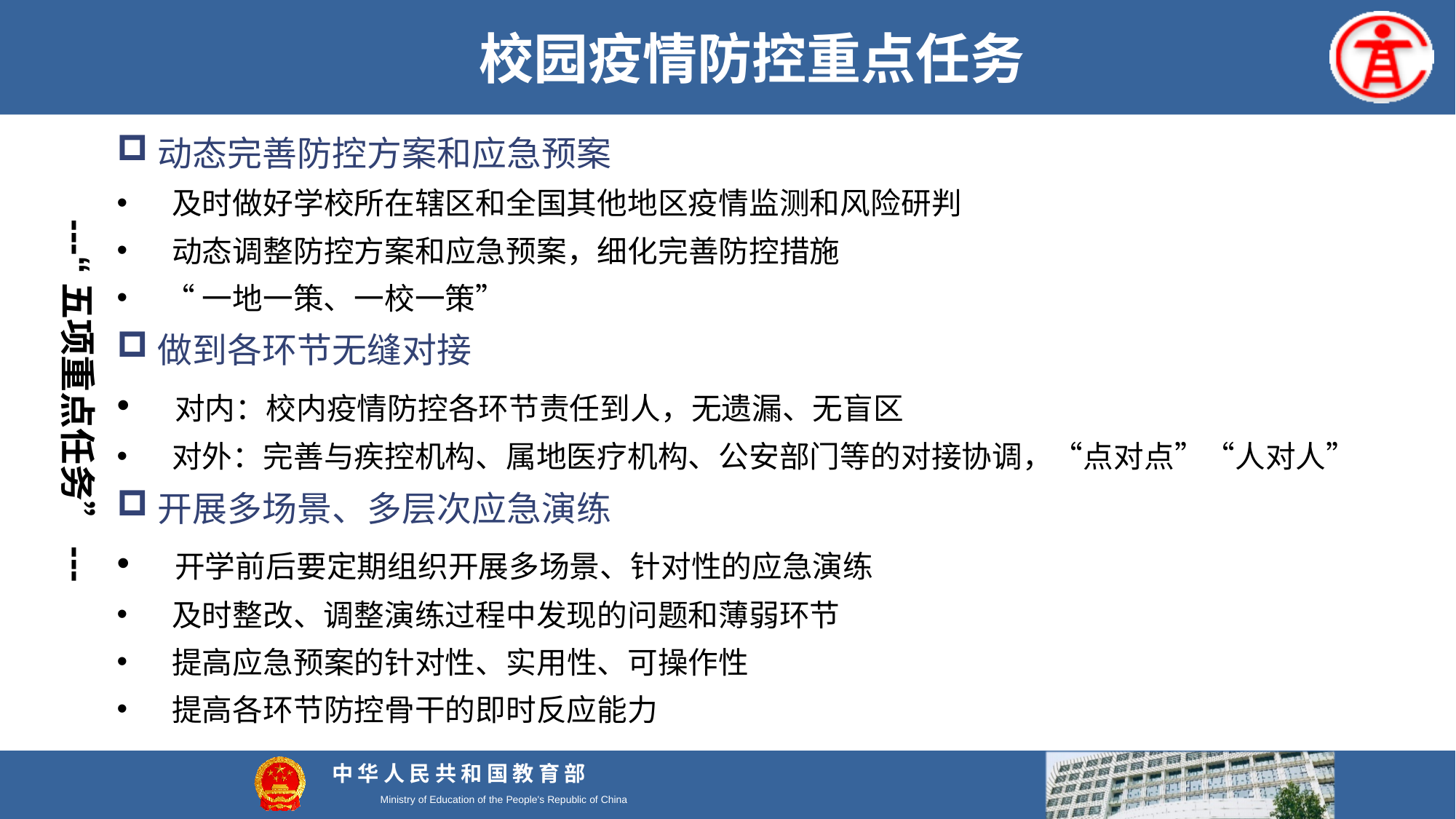

校园疫情防控重点任务
动态完善防控方案和应急预案
 及时做好学校所在辖区和全国其他地区疫情监测和风险研判
 动态调整防控方案和应急预案，细化完善防控措施
 “一地一策、一校一策”
做到各环节无缝对接
 对内：校内疫情防控各环节责任到人，无遗漏、无盲区
 对外：完善与疾控机构、属地医疗机构、公安部门等的对接协调，“点对点”“人对人”
开展多场景、多层次应急演练
 开学前后要定期组织开展多场景、针对性的应急演练
 及时整改、调整演练过程中发现的问题和薄弱环节
 提高应急预案的针对性、实用性、可操作性
 提高各环节防控骨干的即时反应能力
---“五项重点任务”---